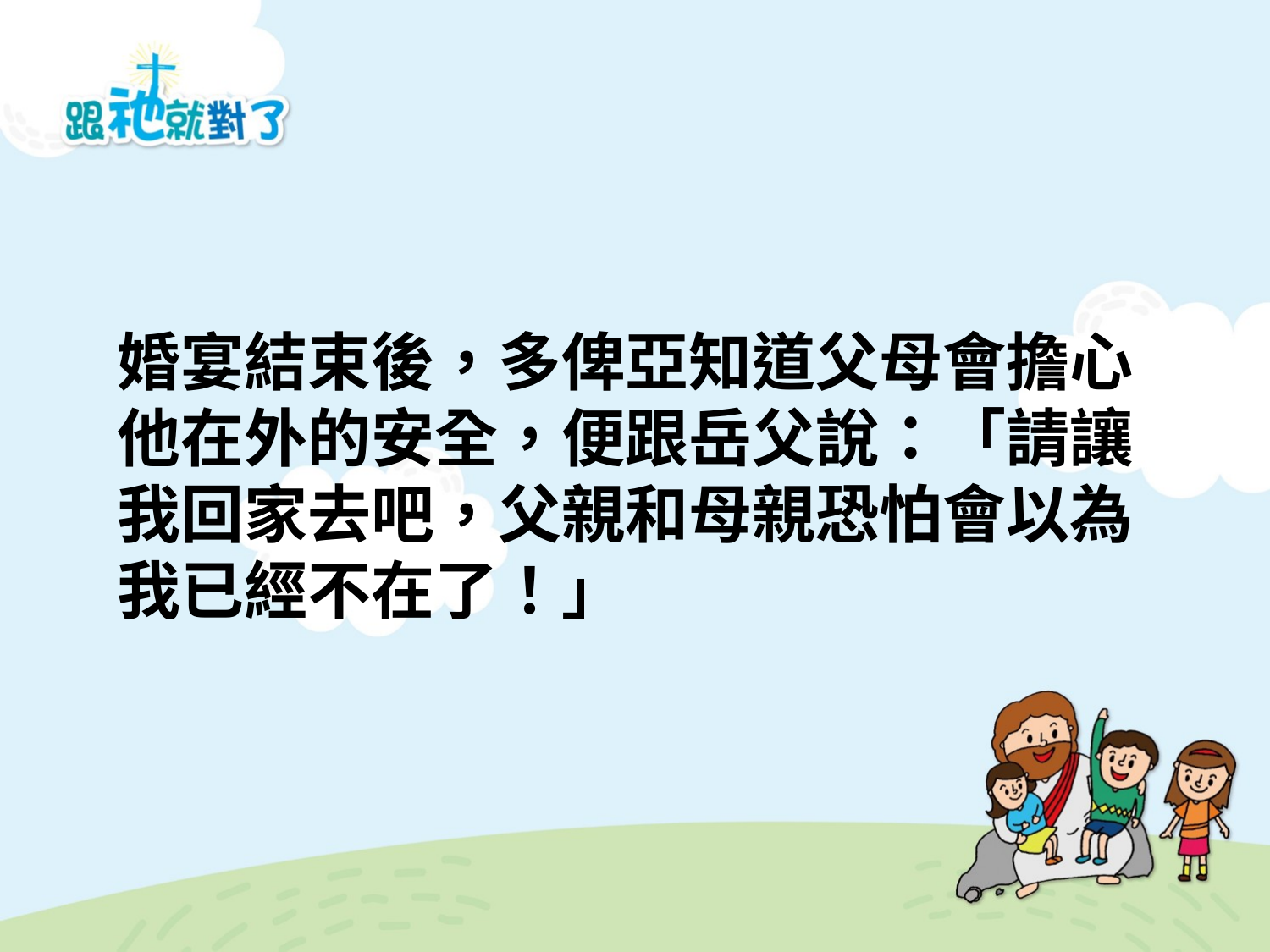

婚宴結束後，多俾亞知道父母會擔心他在外的安全，便跟岳父說：「請讓我回家去吧，父親和母親恐怕會以為我已經不在了！」